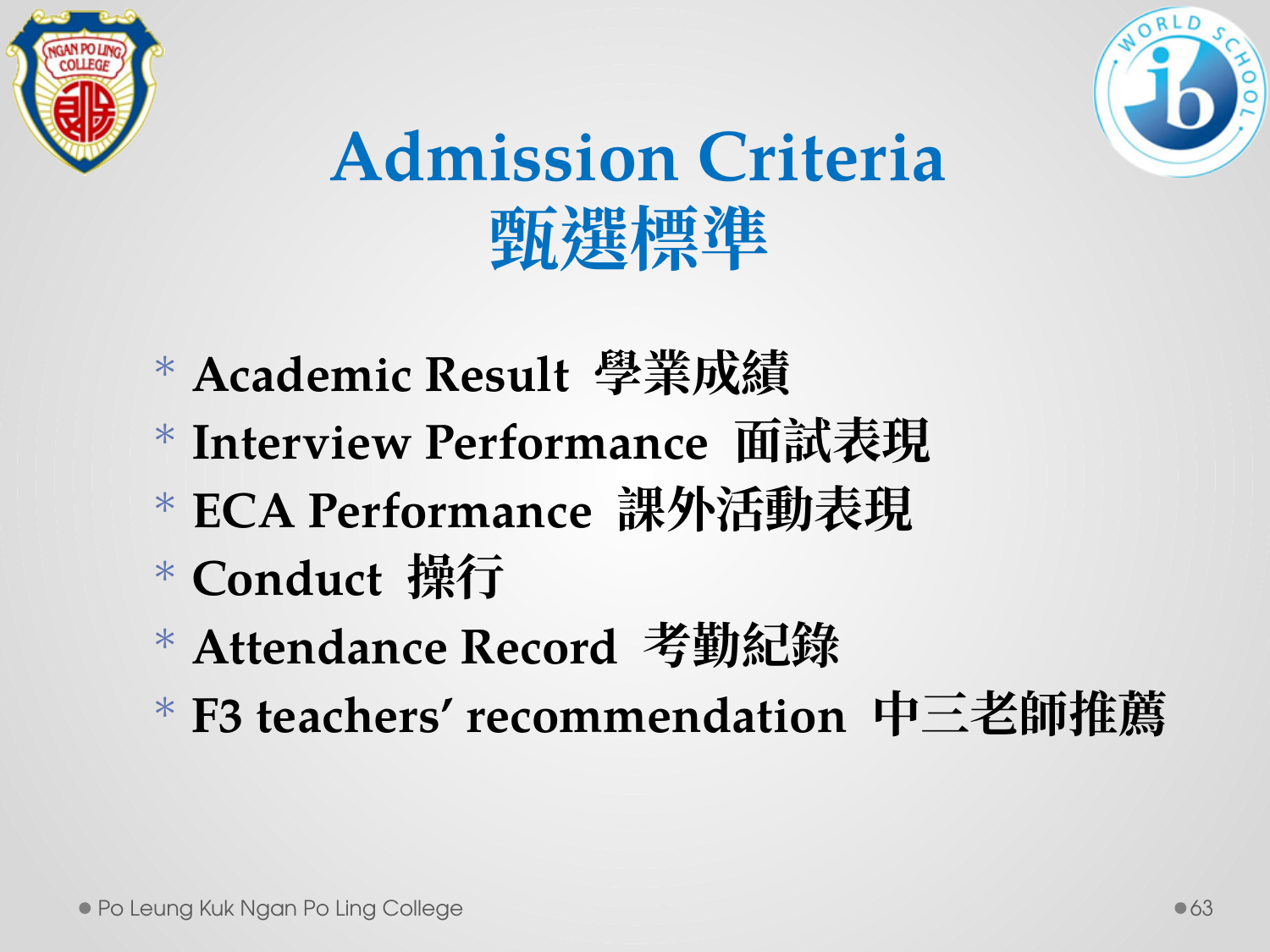

# Admission Criteria 甄選標準
Academic Result 學業成績
Interview Performance 面試表現
ECA Performance 課外活動表現
Conduct 操行
Attendance Record 考勤紀錄
F3 teachers’ recommendation 中三老師推薦
Po Leung Kuk Ngan Po Ling College
63